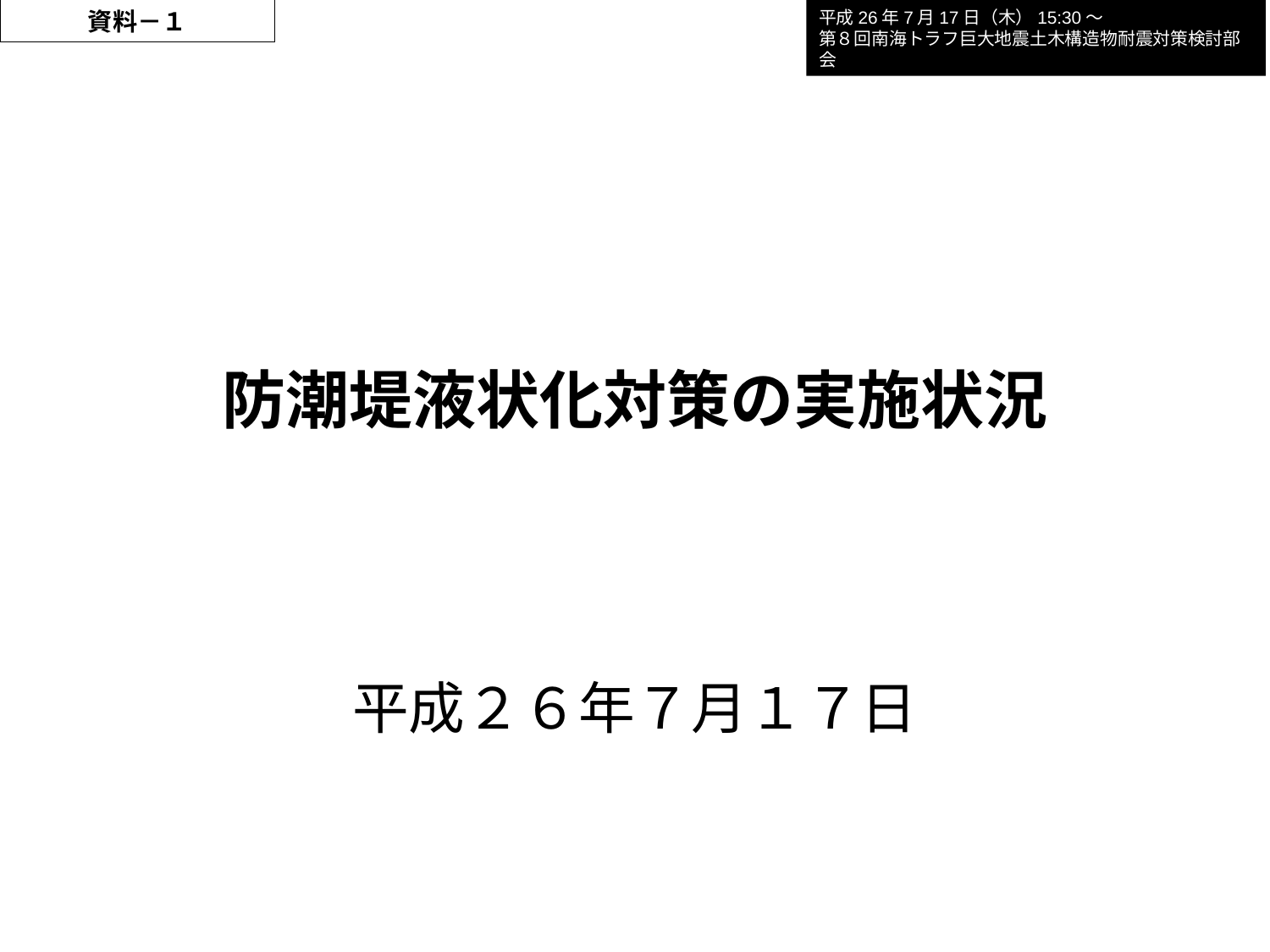

資料－１
平成26年7月17日（木）15:30～
第８回南海トラフ巨大地震土木構造物耐震対策検討部会
# 防潮堤液状化対策の実施状況
平成２６年７月１７日